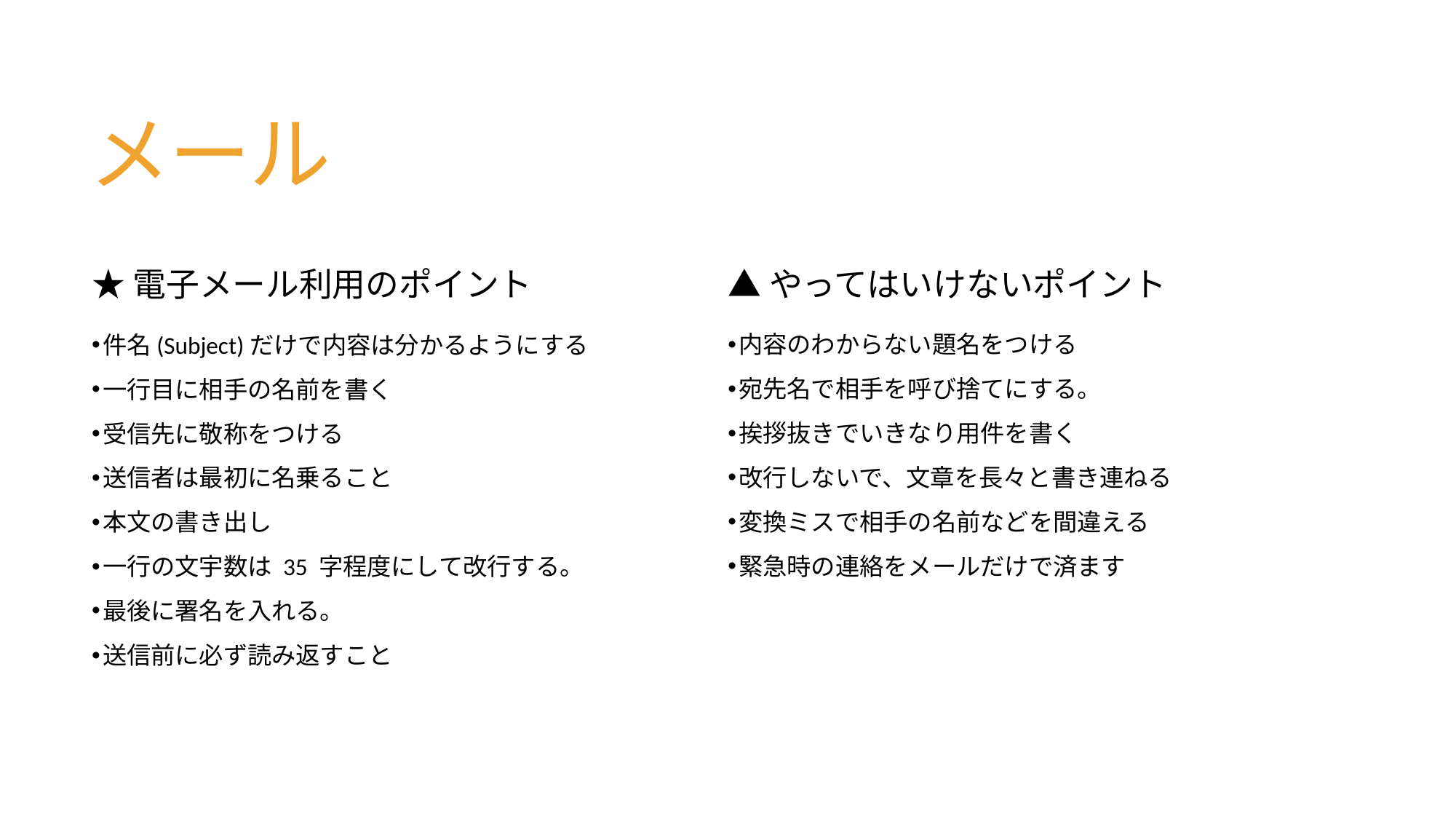

# メール
▲やってはいけないポイント
★電子メール利用のポイント
内容のわからない題名をつける
宛先名で相手を呼び捨てにする。
挨拶抜きでいきなり用件を書く
改行しないで、文章を長々と書き連ねる
変換ミスで相手の名前などを間違える
緊急時の連絡をメールだけで済ます
件名(Subject)だけで内容は分かるようにする
一行目に相手の名前を書く
受信先に敬称をつける
送信者は最初に名乗ること
本文の書き出し
一行の文宇数は 35 字程度にして改行する。
最後に署名を入れる。
送信前に必ず読み返すこと